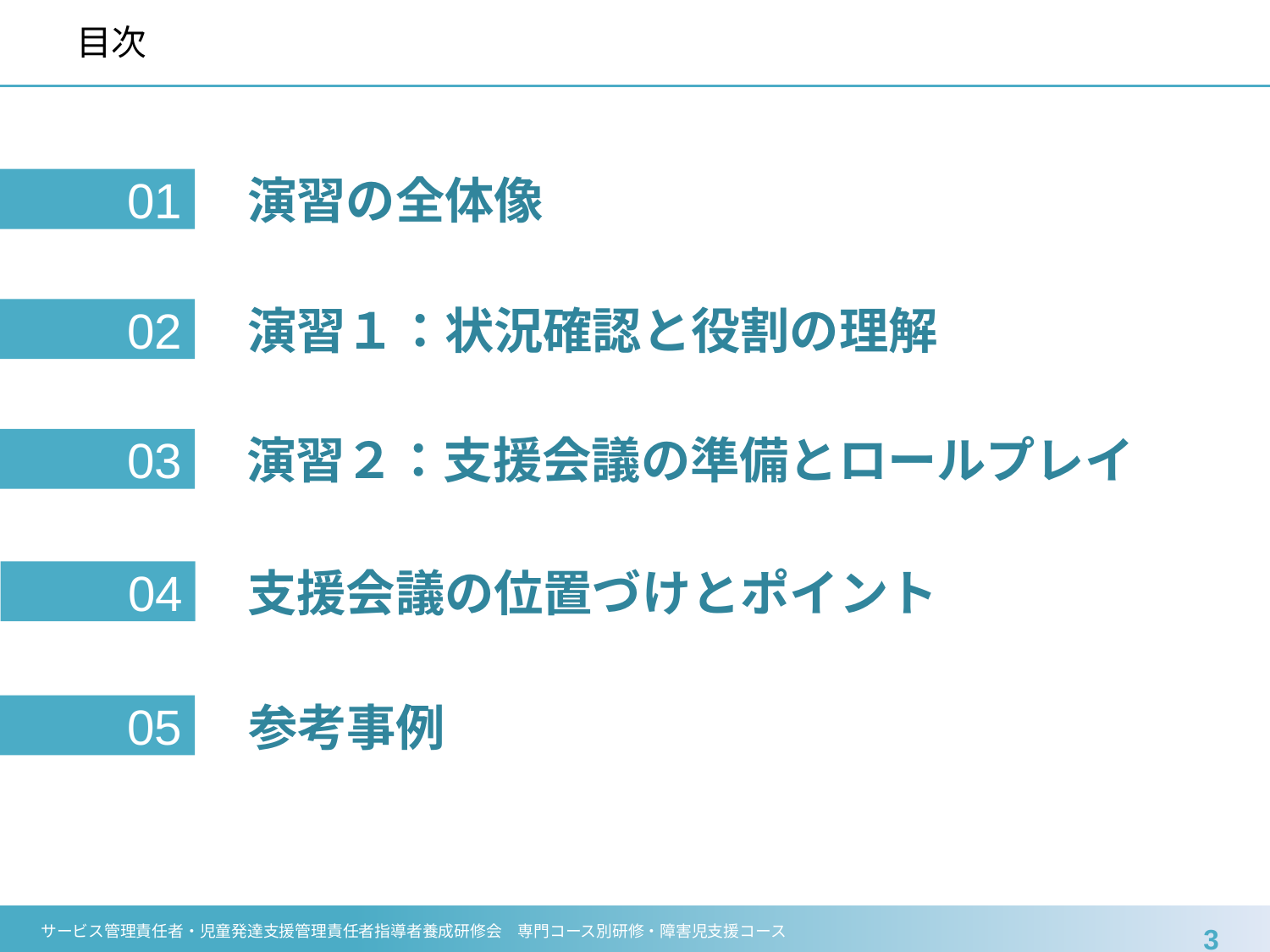

# 目次

01
演習の全体像
02
演習１：状況確認と役割の理解
03
演習２：支援会議の準備とロールプレイ

04
支援会議の位置づけとポイント
05
参考事例